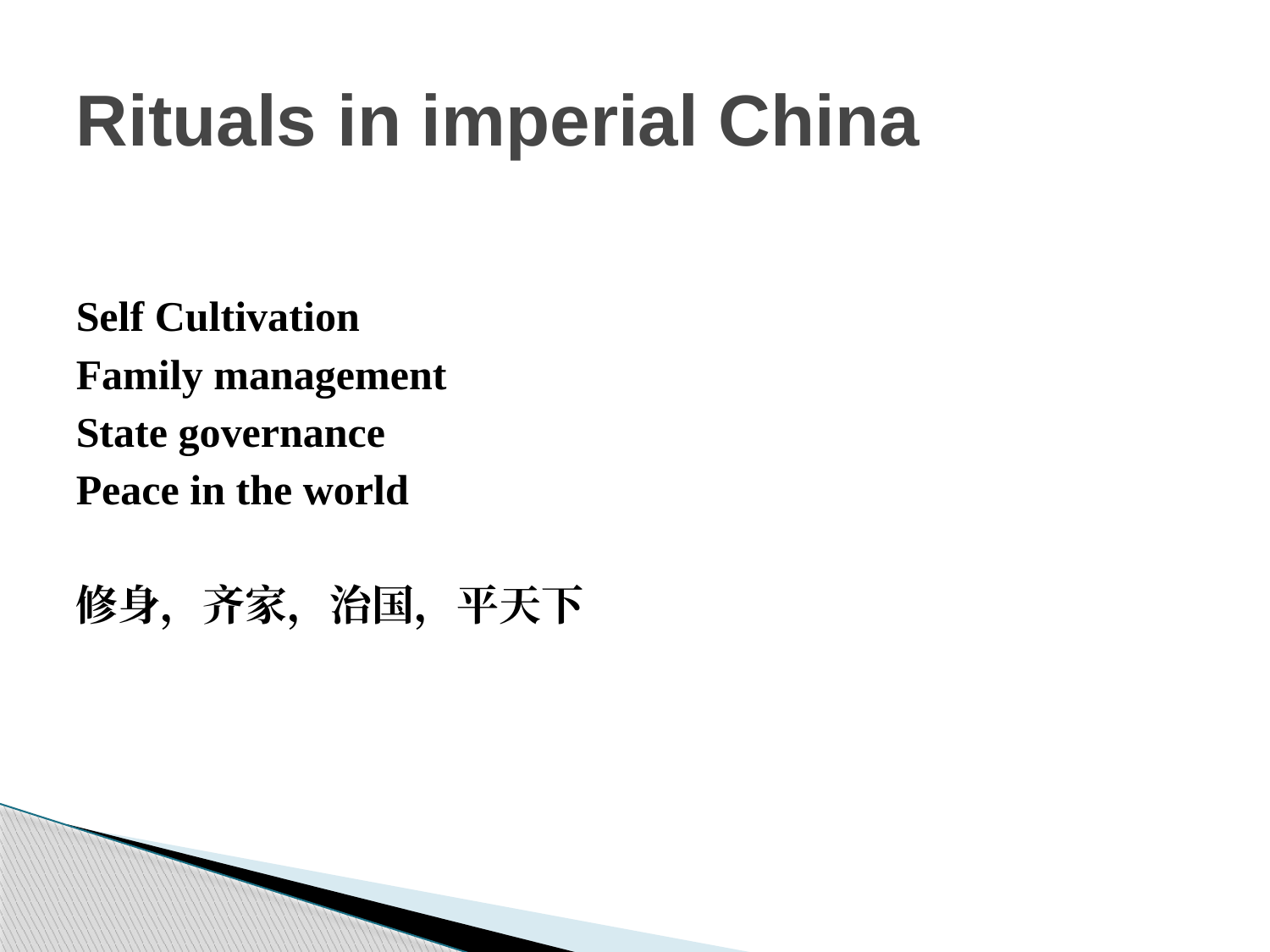

# Rituals in imperial China

Self Cultivation
Family management
State governance
Peace in the world

修身，齐家，治国，平天下